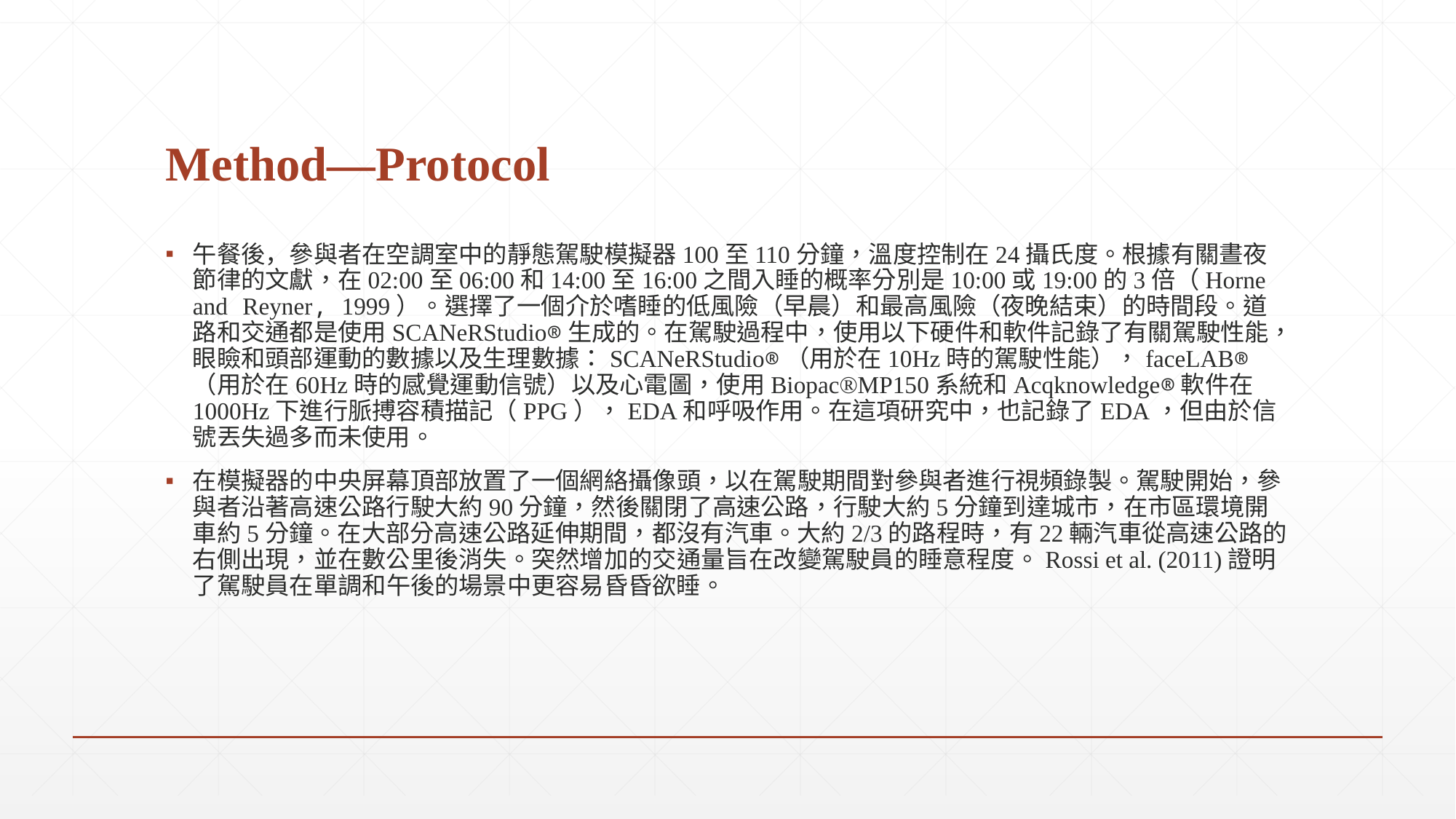

# Method—Protocol
午餐後，參與者在空調室中的靜態駕駛模擬器100至110分鐘，溫度控制在24攝氏度。根據有關晝夜節律的文獻，在02:00至06:00和14:00至16:00之間入睡的概率分別是10:00或19:00的3倍（Horne and Reyner, 1999）。選擇了一個介於嗜睡的低風險（早晨）和最高風險（夜晚結束）的時間段。道路和交通都是使用SCANeRStudio®生成的。在駕駛過程中，使用以下硬件和軟件記錄了有關駕駛性能，眼瞼和頭部運動的數據以及生理數據：SCANeRStudio®（用於在10Hz時的駕駛性能），faceLAB®（用於在60Hz時的感覺運動信號）以及心電圖，使用Biopac®MP150系統和Acqknowledge®軟件在1000Hz下進行脈搏容積描記（PPG），EDA和呼吸作用。在這項研究中，也記錄了EDA，但由於信號丟失過多而未使用。
在模擬器的中央屏幕頂部放置了一個網絡攝像頭，以在駕駛期間對參與者進行視頻錄製。駕駛開始，參與者沿著高速公路行駛大約90分鐘，然後關閉了高速公路，行駛大約5分鐘到達城市，在市區環境開車約5分鐘。在大部分高速公路延伸期間，都沒有汽車。大約2/3的路程時，有22輛汽車從高速公路的右側出現，並在數公里後消失。突然增加的交通量旨在改變駕駛員的睡意程度。Rossi et al. (2011)證明了駕駛員在單調和午後的場景中更容易昏昏欲睡。